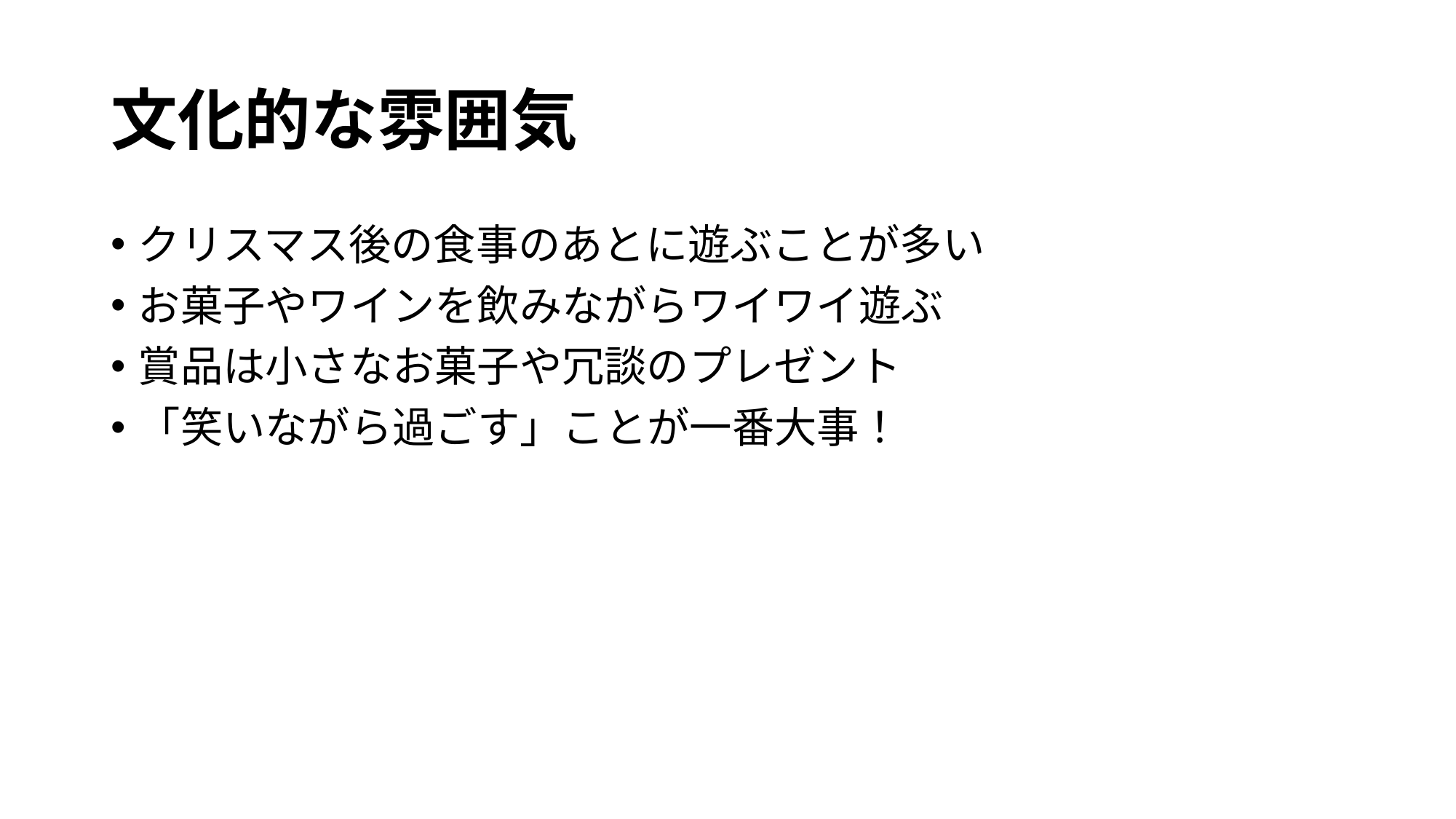

# 文化的な雰囲気
クリスマス後の食事のあとに遊ぶことが多い
お菓子やワインを飲みながらワイワイ遊ぶ
賞品は小さなお菓子や冗談のプレゼント
「笑いながら過ごす」ことが一番大事！